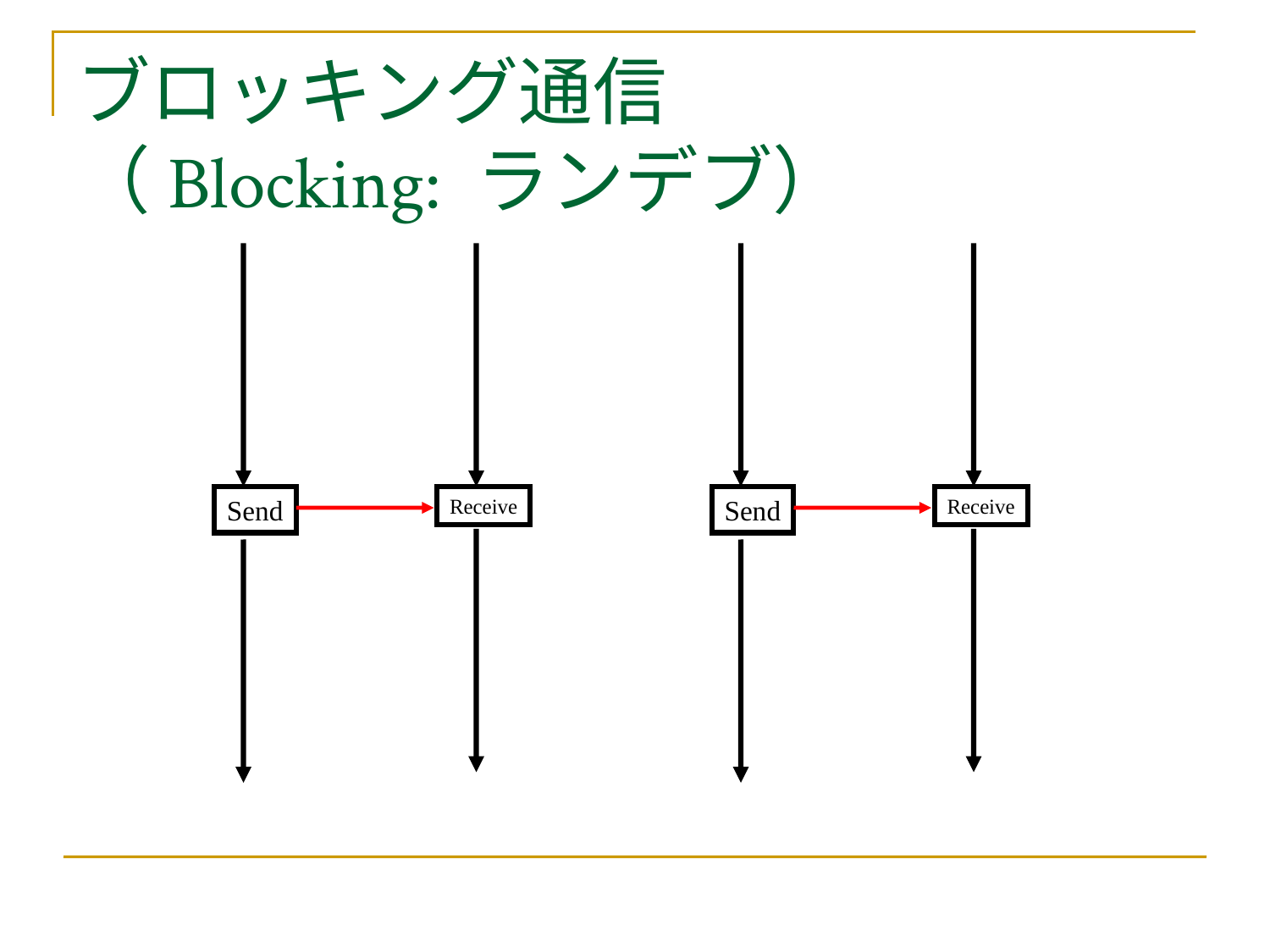

# ブロッキング通信 （Blocking: ランデブ）

Send

Receive

Send

Receive